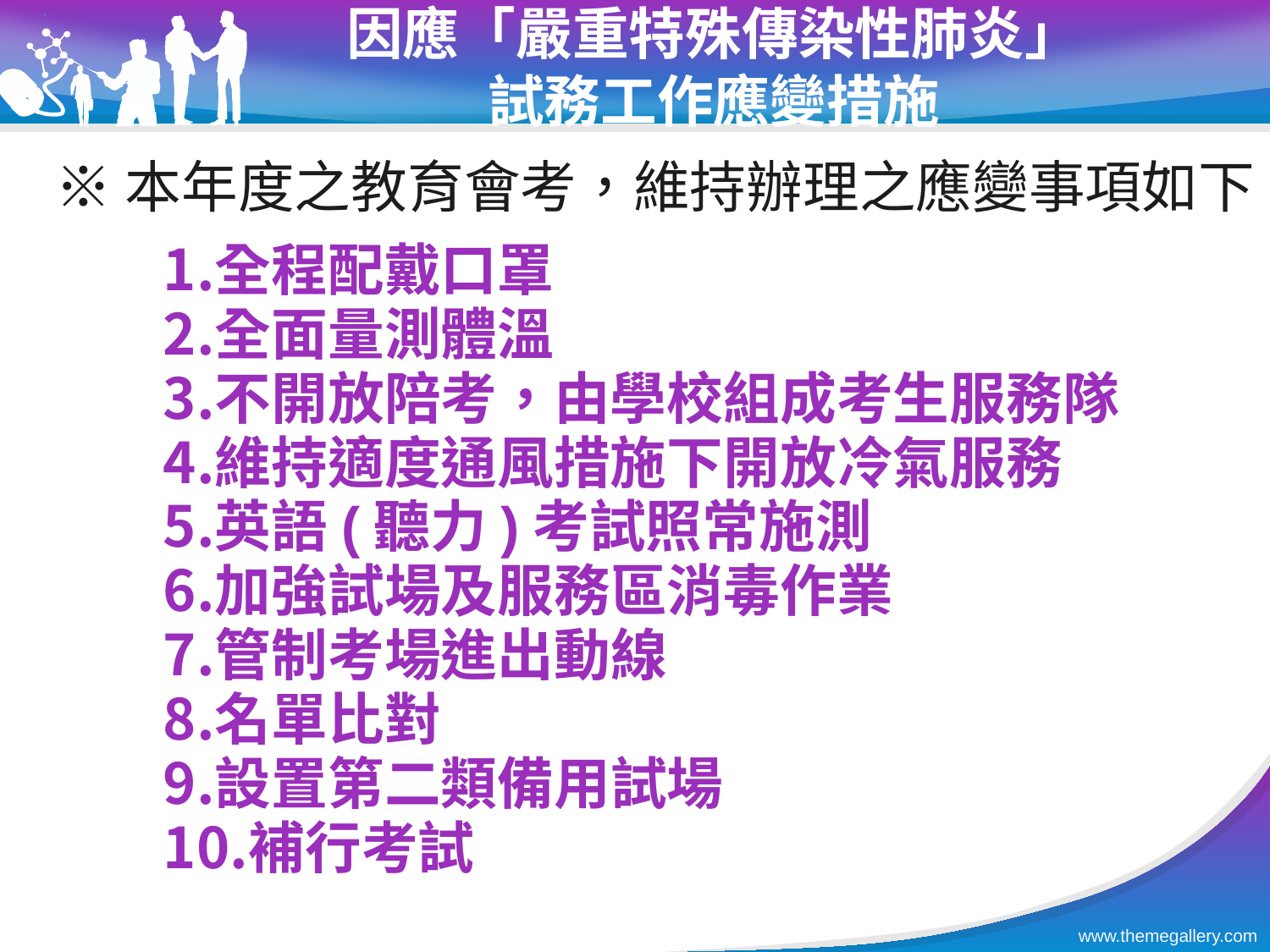

因應「嚴重特殊傳染性肺炎」
試務工作應變措施
※本年度之教育會考，維持辦理之應變事項如下
全程配戴口罩
全面量測體溫
不開放陪考，由學校組成考生服務隊
維持適度通風措施下開放冷氣服務
英語(聽力)考試照常施測
加強試場及服務區消毒作業
管制考場進出動線
名單比對
設置第二類備用試場
補行考試